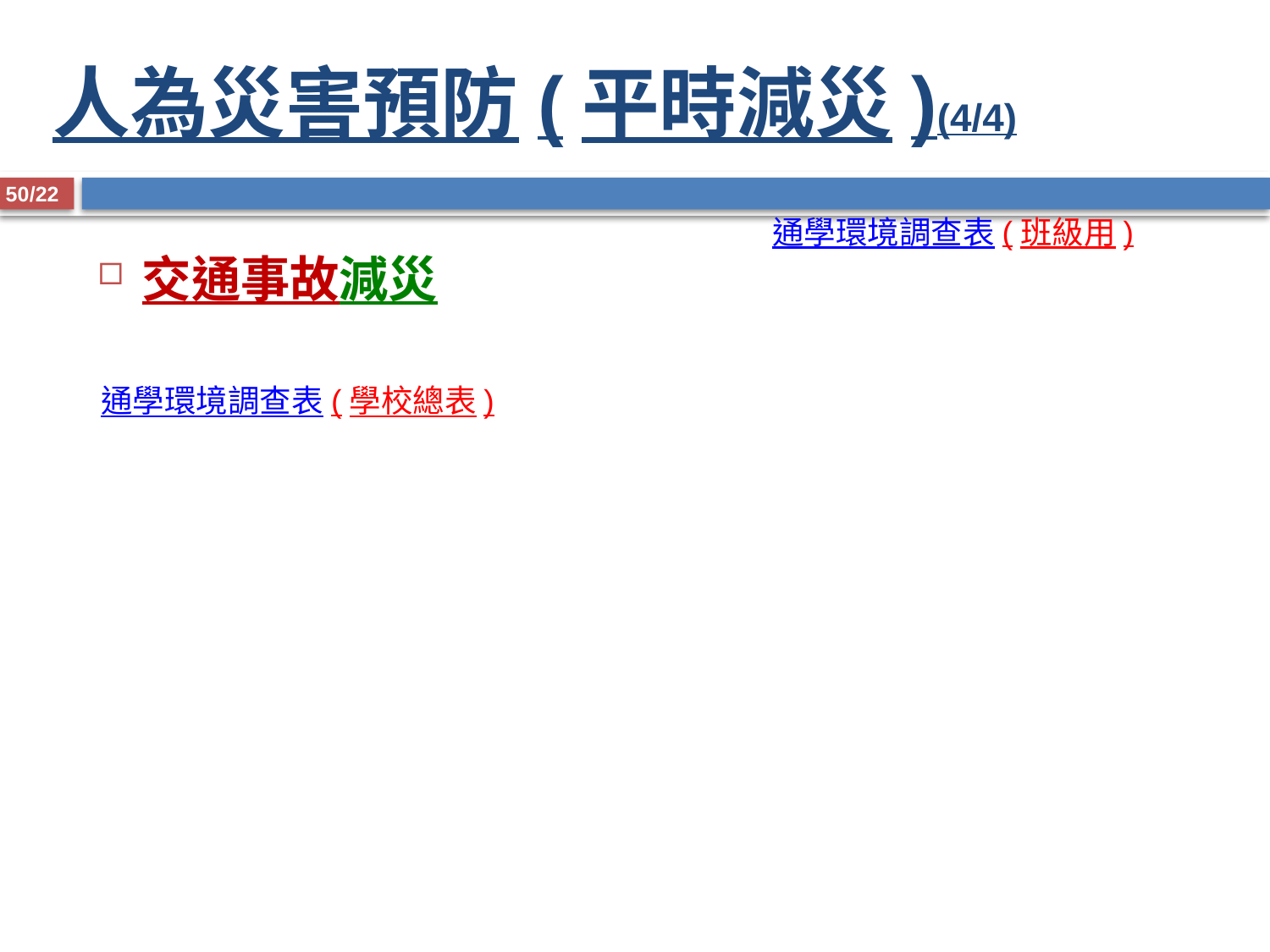

# 人為災害預防(平時減災)(4/4)
50/22
交通事故減災
通學環境調查表(班級用)

通學環境調查表(學校總表)